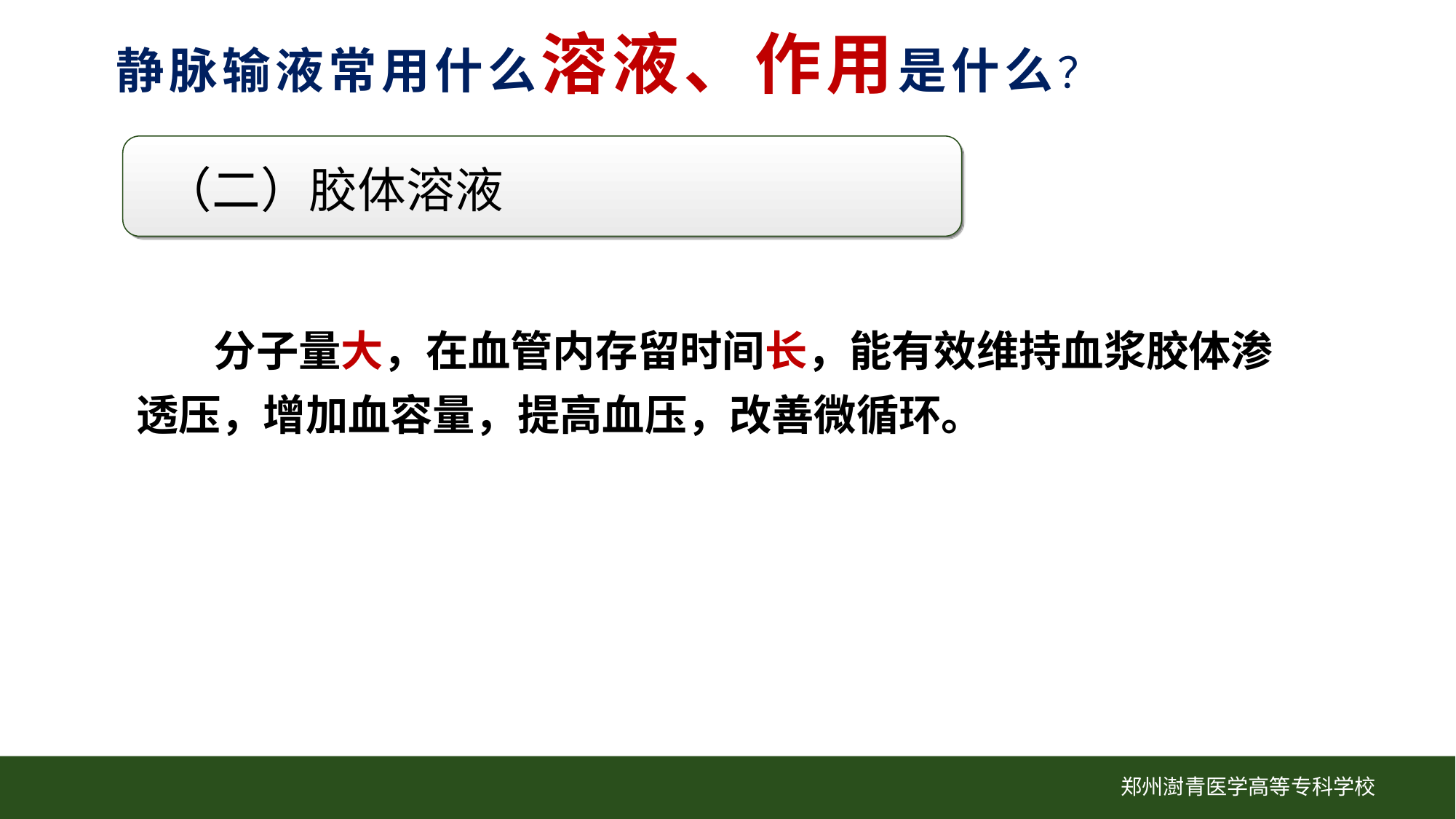

静脉输液常用什么溶液、作用是什么？
 （二）胶体溶液
       分子量大，在血管内存留时间长，能有效维持血浆胶体渗透压，增加血容量，提高血压，改善微循环。
郑州澍青医学高等专科学校